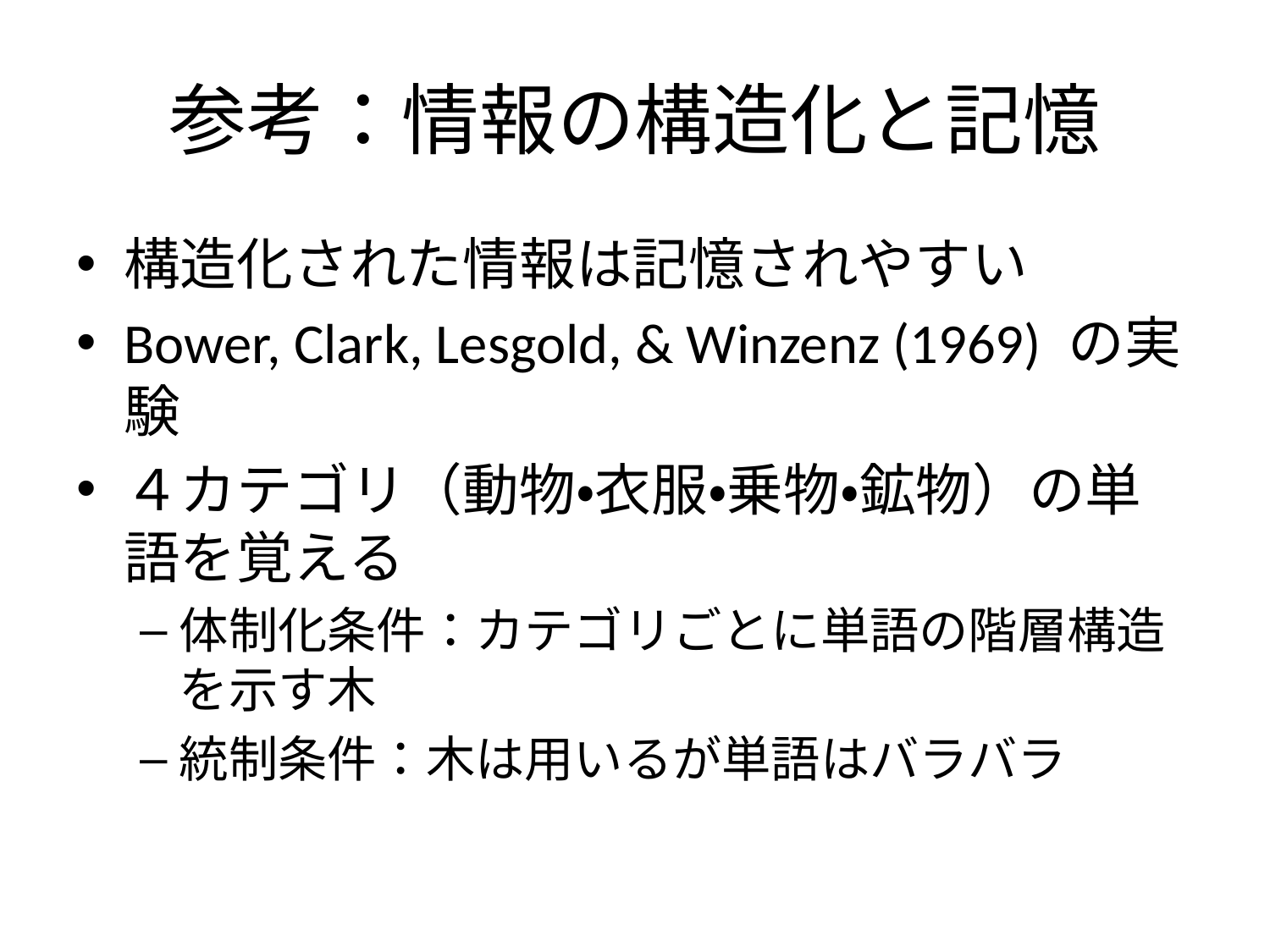

# 参考：情報の構造化と記憶
構造化された情報は記憶されやすい
Bower, Clark, Lesgold, & Winzenz (1969) の実験
４カテゴリ（動物・衣服・乗物・鉱物）の単語を覚える
体制化条件：カテゴリごとに単語の階層構造を示す木
統制条件：木は用いるが単語はバラバラ